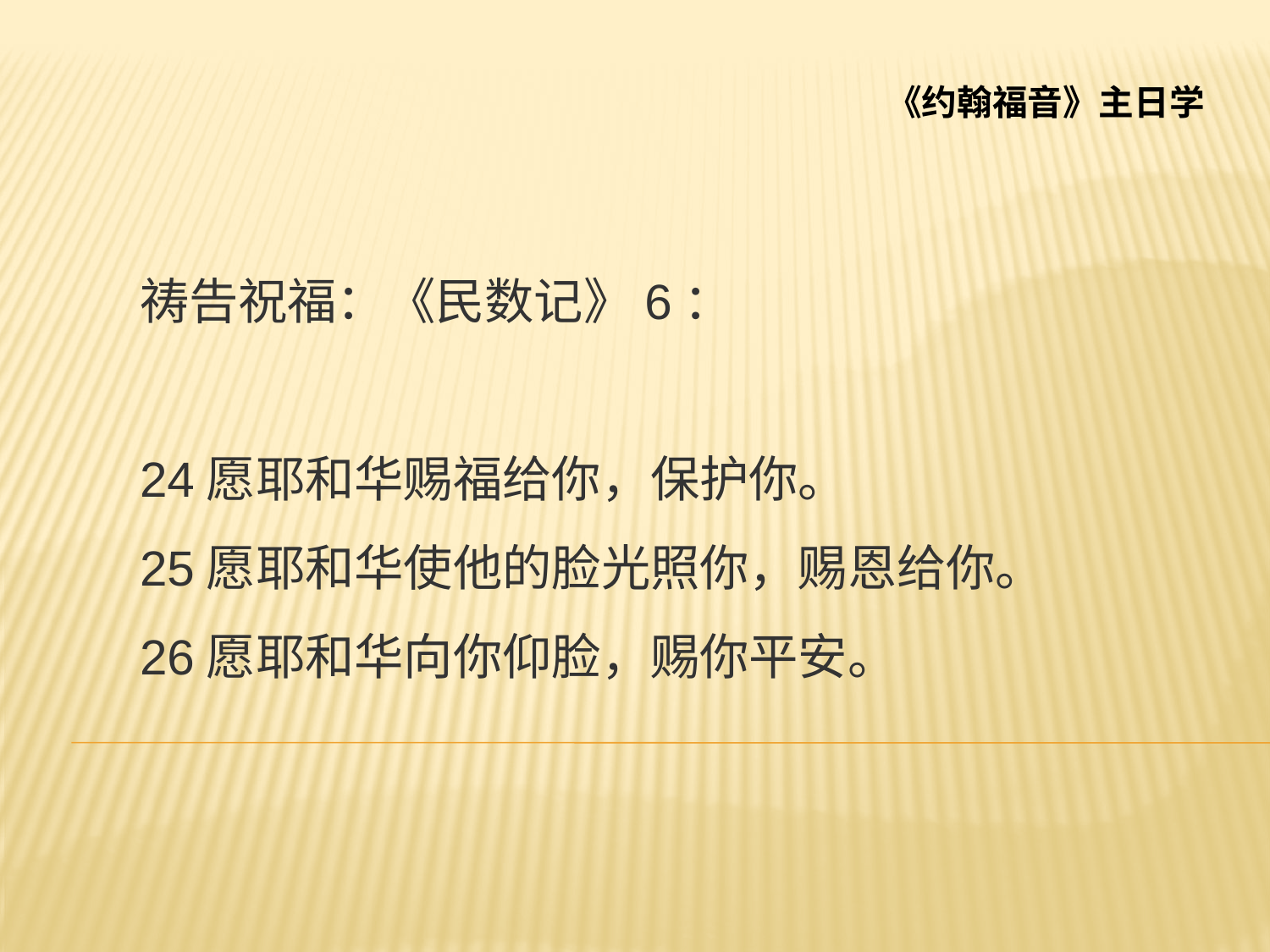

# 《约翰福音》主日学
祷告祝福：《民数记》6：

24愿耶和华赐福给你，保护你。
25愿耶和华使他的脸光照你，赐恩给你。
26愿耶和华向你仰脸，赐你平安。